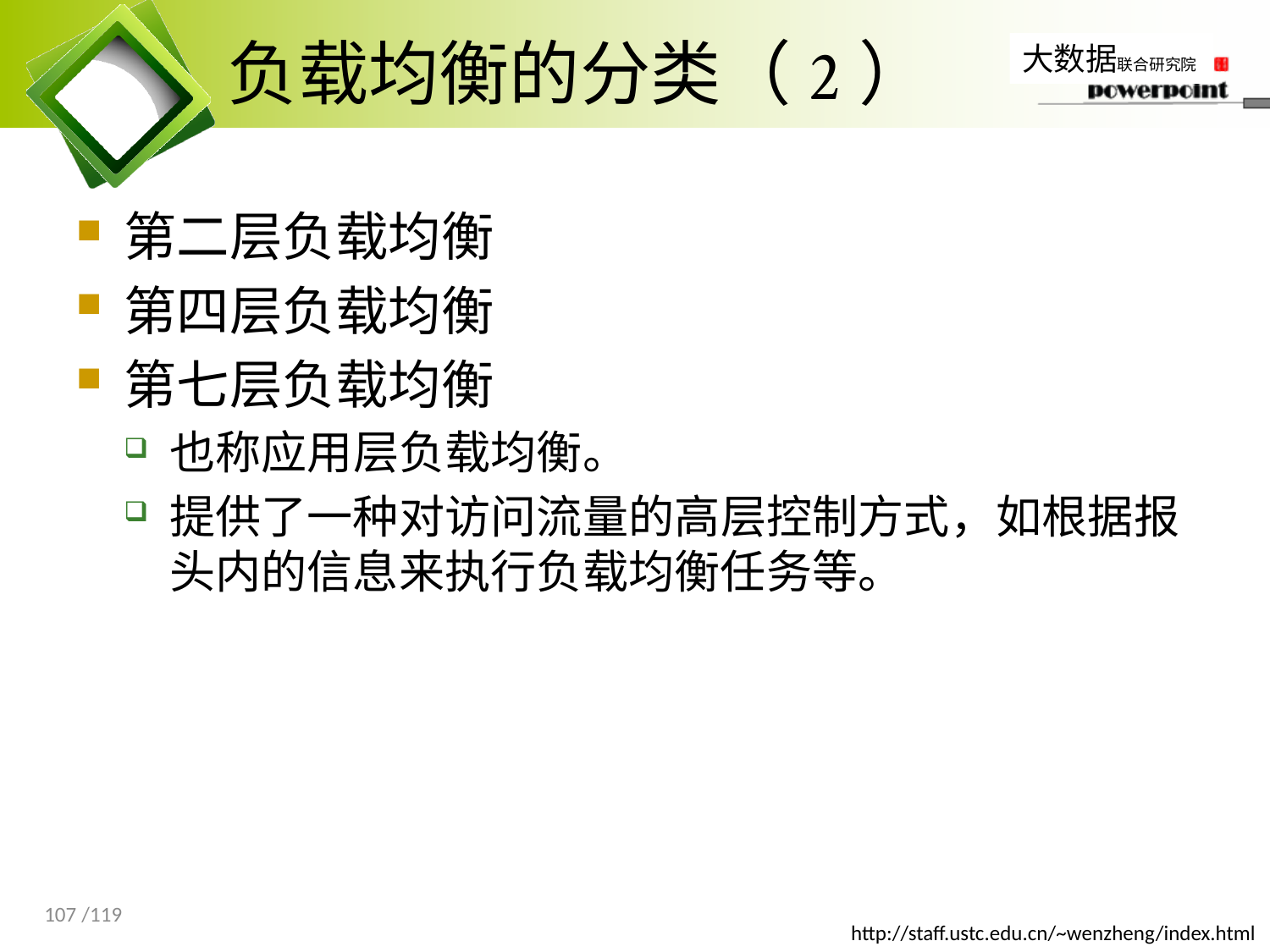

# 负载均衡的分类（2）

第二层负载均衡
第四层负载均衡
第七层负载均衡
也称应用层负载均衡。
提供了一种对访问流量的高层控制方式，如根据报头内的信息来执行负载均衡任务等。
107